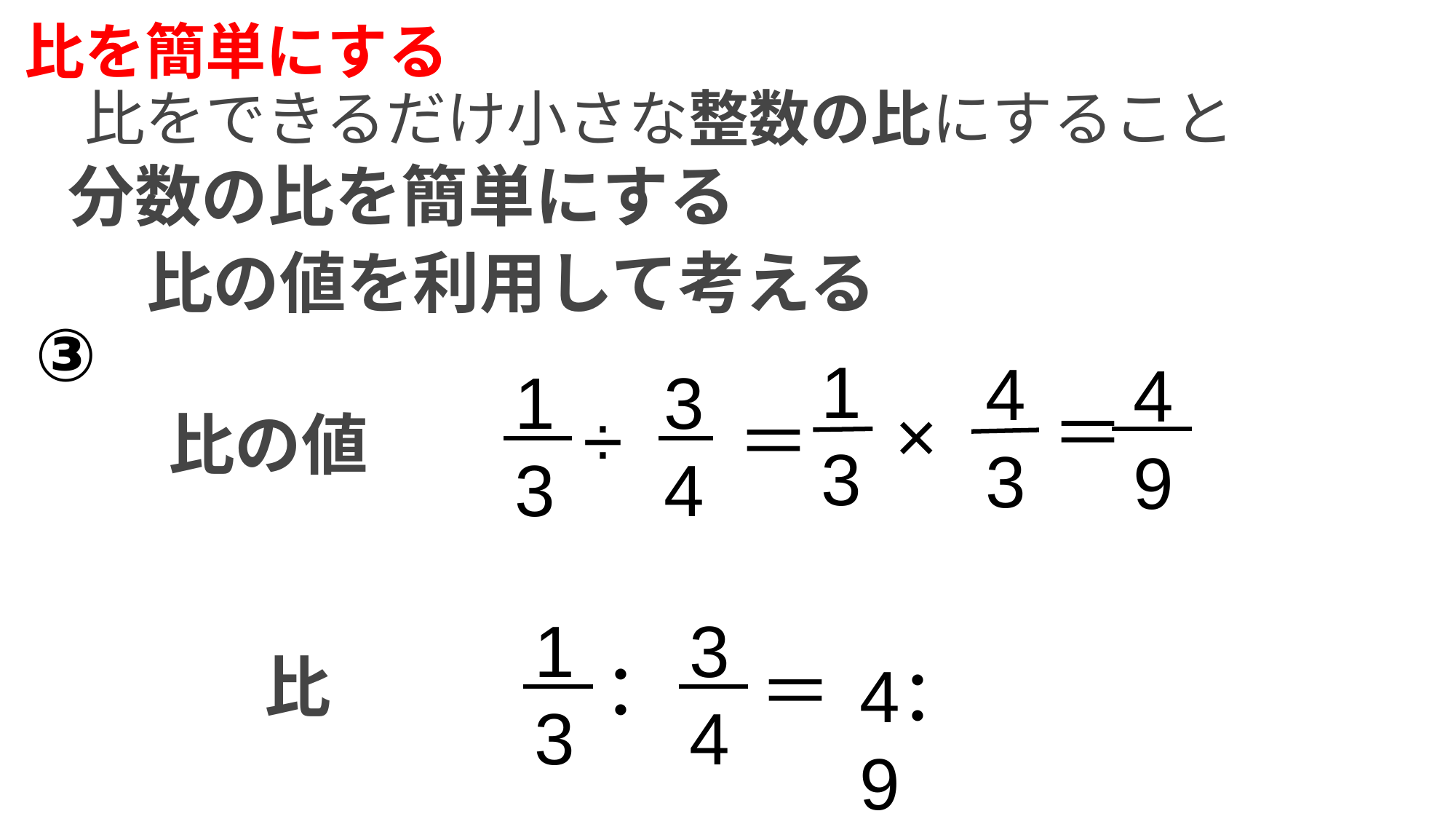

比を簡単にする
比をできるだけ小さな整数の比にすること
分数の比を簡単にする
比の値を利用して考える
③
1
3
4
3
4
9
1
3
3
4
＝
×
÷
＝
比の値
13
34
：
比
＝
：
4　9